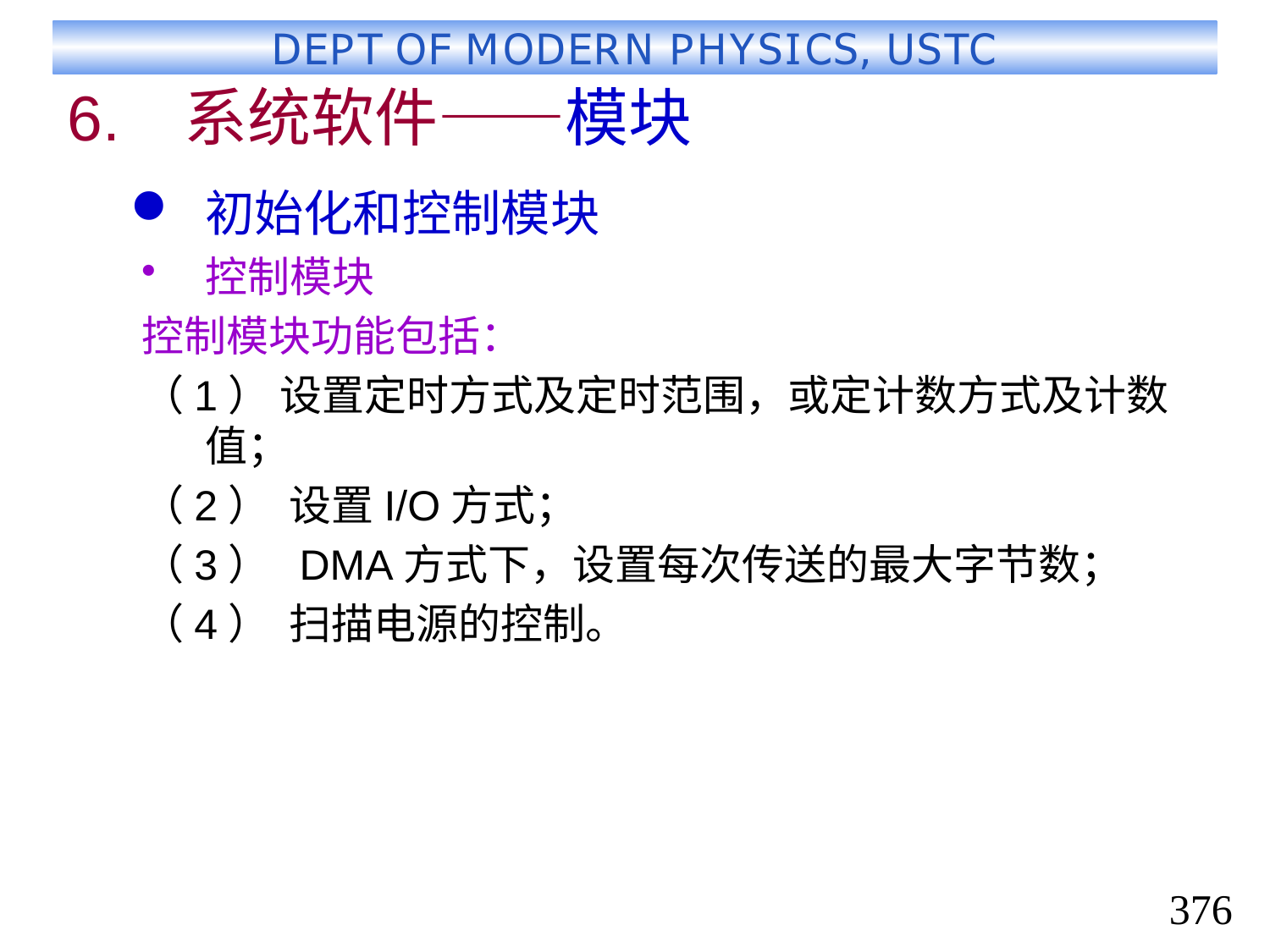

# 系统软件——模块
初始化和控制模块
控制模块
控制模块功能包括：
（1） 设置定时方式及定时范围，或定计数方式及计数值；
（2）  设置I/O方式；
（3）  DMA方式下，设置每次传送的最大字节数；
（4）  扫描电源的控制。